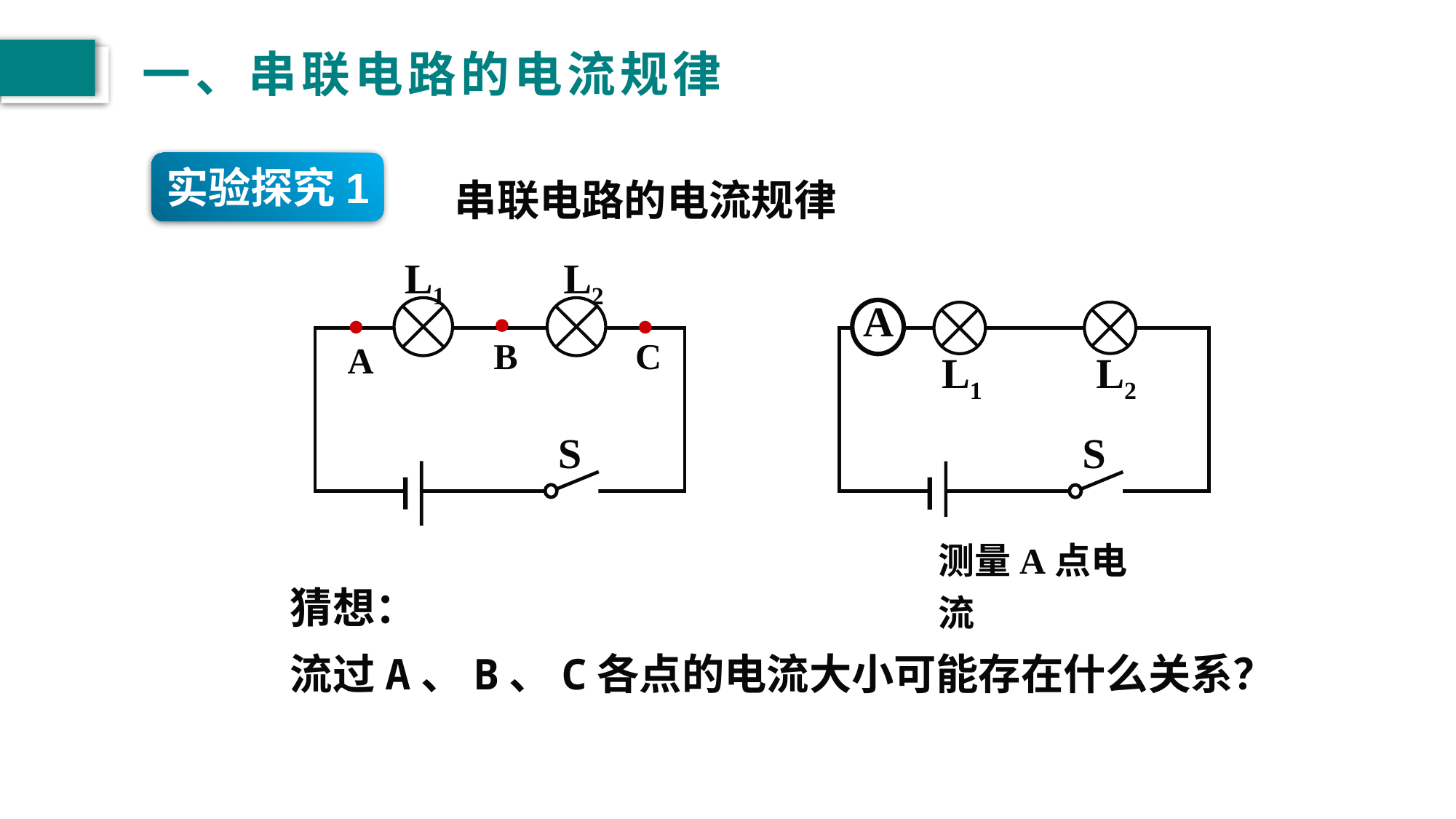

# 一、串联电路的电流规律
串联电路的电流规律
实验探究1
L1
L2

C

B
A

S
A

L1
L2
S

测量A点电流
　　猜想：
　　流过A、B、C各点的电流大小可能存在什么关系？